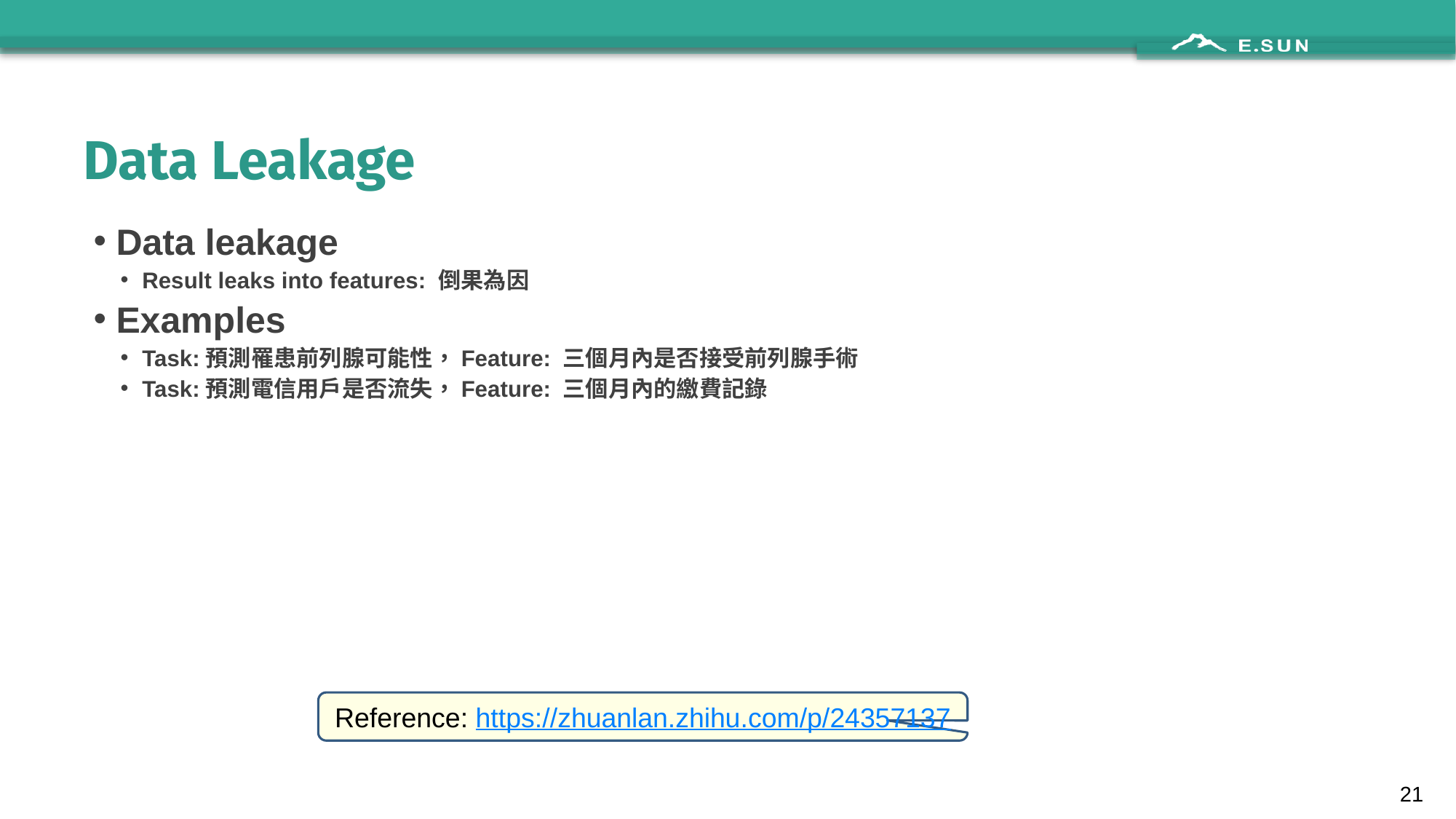

# Data Leakage
Data leakage
Result leaks into features: 倒果為因
Examples
Task:預測罹患前列腺可能性，Feature: 三個月內是否接受前列腺手術
Task:預測電信用戶是否流失，Feature: 三個月內的繳費記錄
Reference: https://zhuanlan.zhihu.com/p/24357137
21